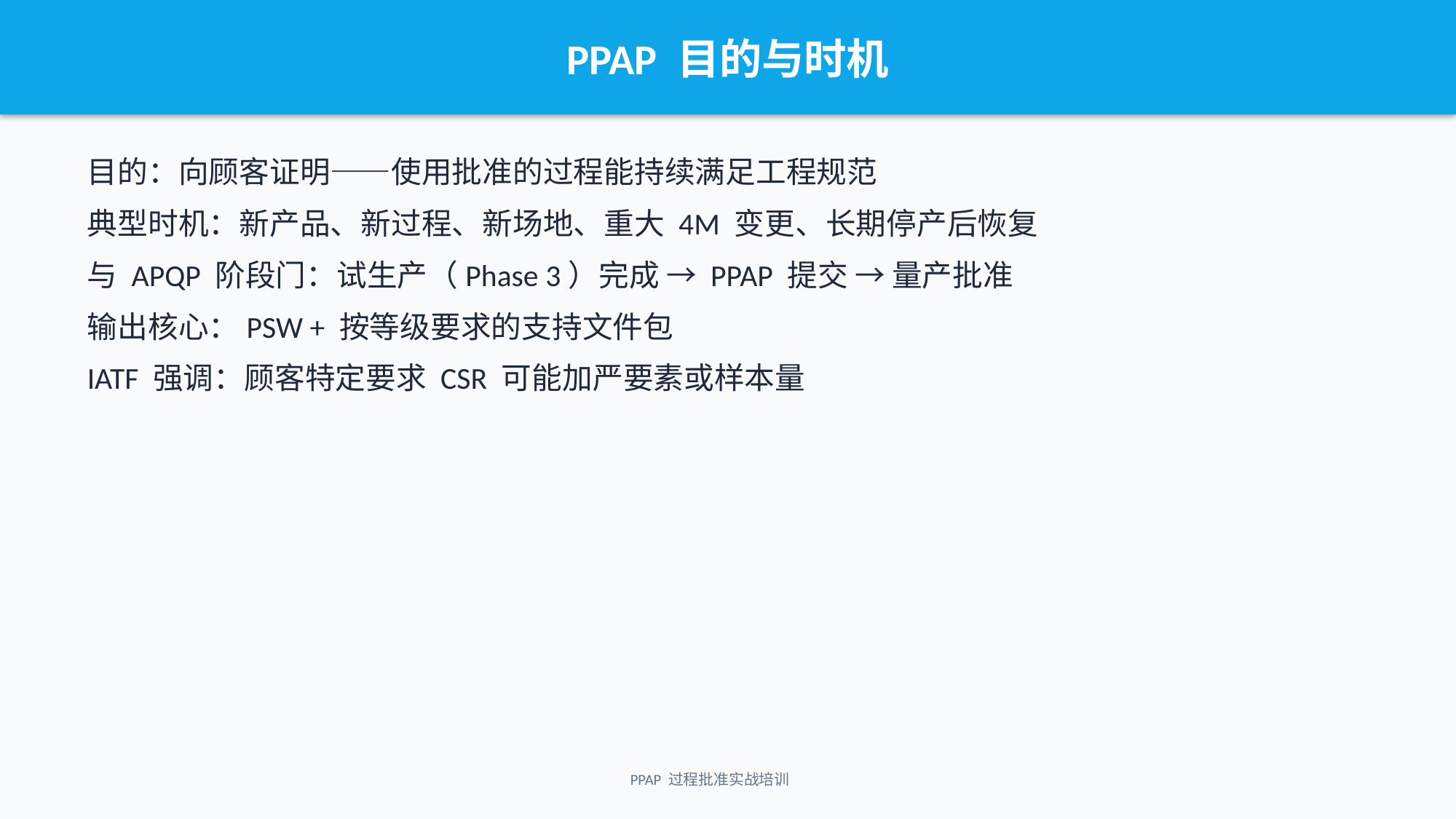

PPAP 目的与时机
目的：向顾客证明——使用批准的过程能持续满足工程规范
典型时机：新产品、新过程、新场地、重大 4M 变更、长期停产后恢复
与 APQP 阶段门：试生产（Phase 3）完成 → PPAP 提交 → 量产批准
输出核心：PSW + 按等级要求的支持文件包
IATF 强调：顾客特定要求 CSR 可能加严要素或样本量
PPAP 过程批准实战培训